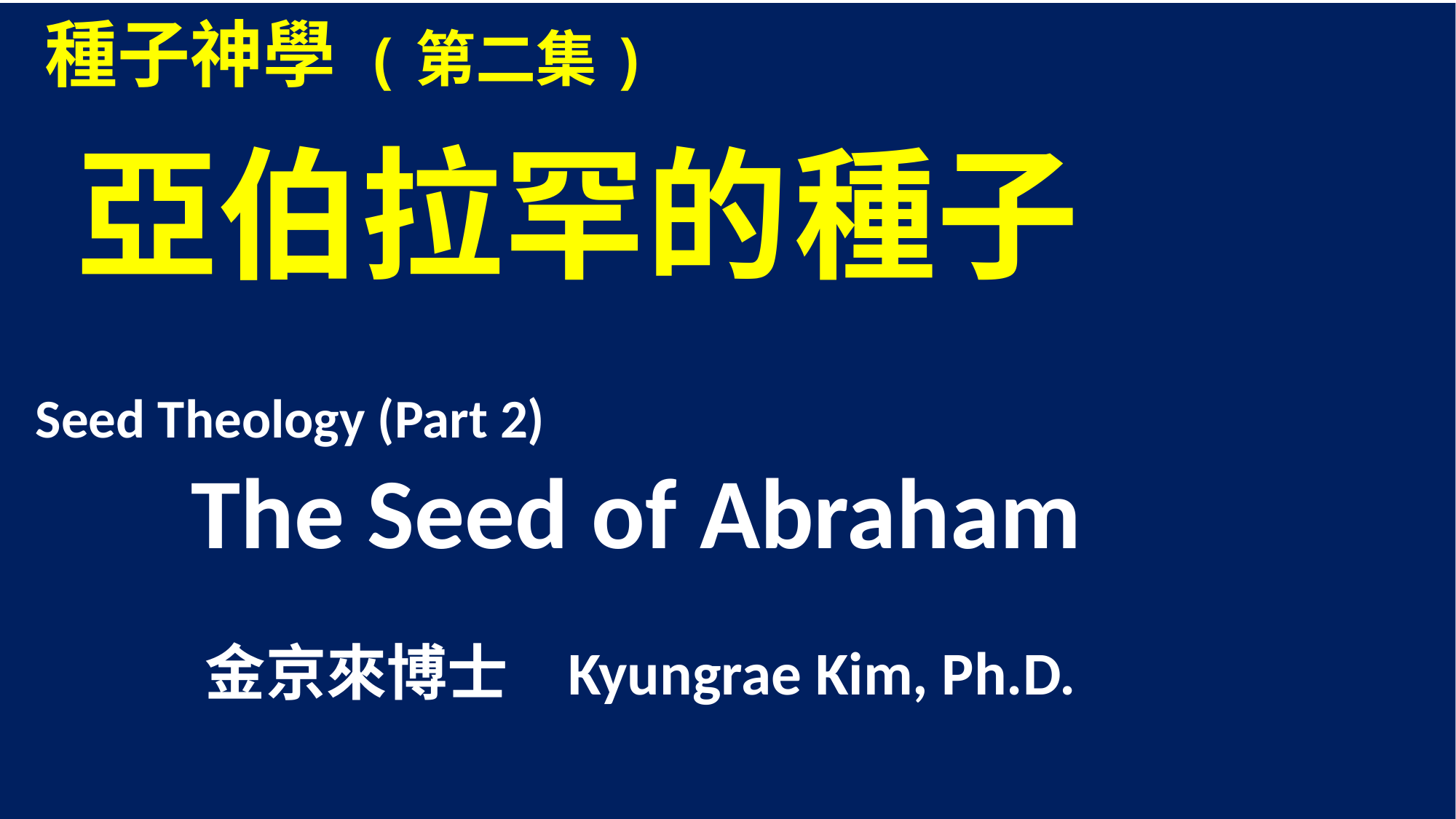

種子神學 (第二集)

                亞伯拉罕的  種子

  Seed Theology (Part 2)
        The Seed of Abraham

             金京來博士   Kyungrae Kim, Ph.D.